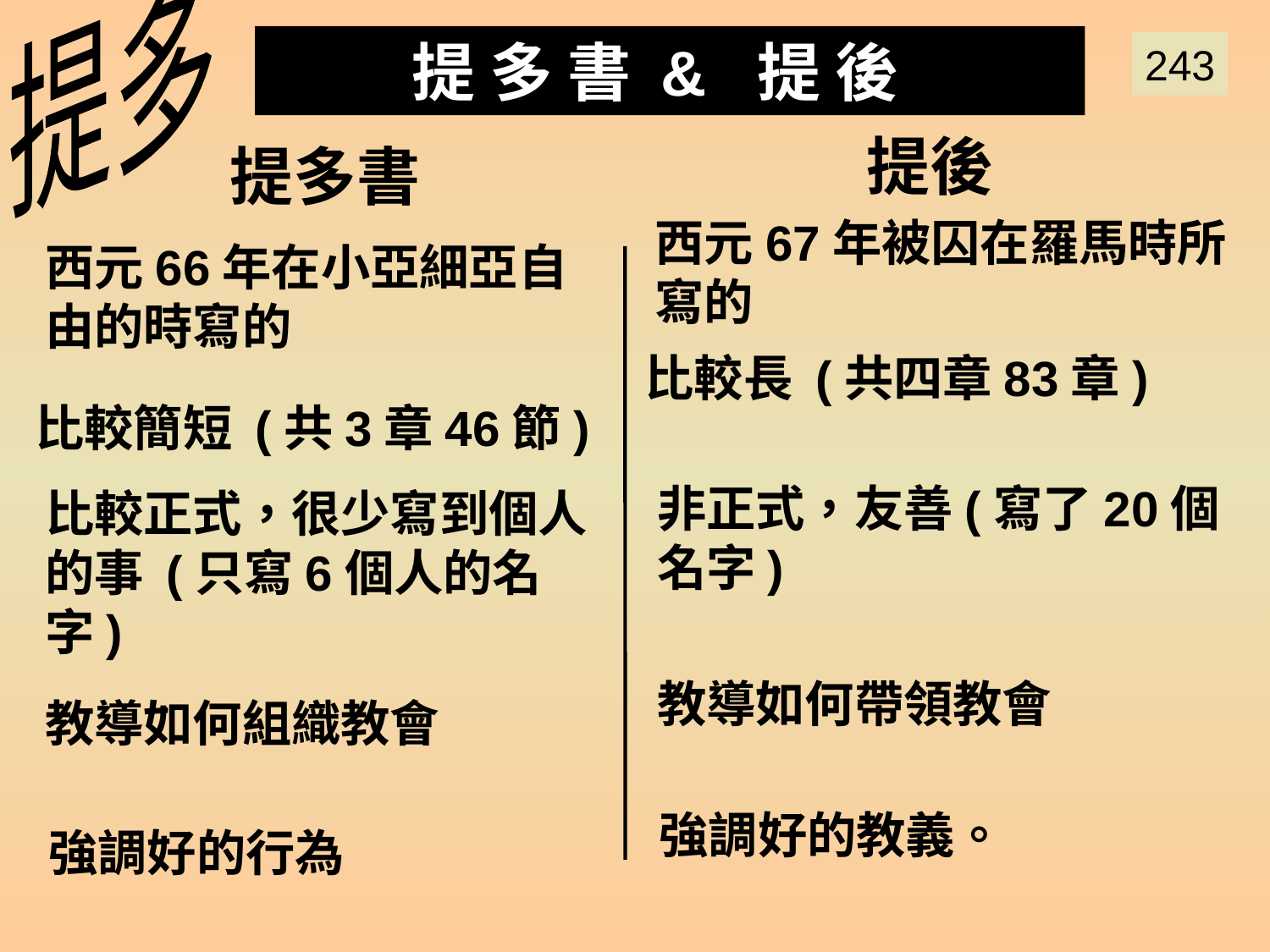

提多
         提 多 書 &  提 後
243
Similarities of Titus & 2 Tim

提後

提多書
西元67年被囚在羅馬時所寫的
西元66年在小亞細亞自由的時寫的

比較長 (共四章83章)
比較簡短 (共3章46節)
非正式，友善(寫了20個名字)
比較正式，很少寫到個人的事 (只寫6個人的名字)
教導如何帶領教會
教導如何組織教會

強調好的教義。

強調好的行為